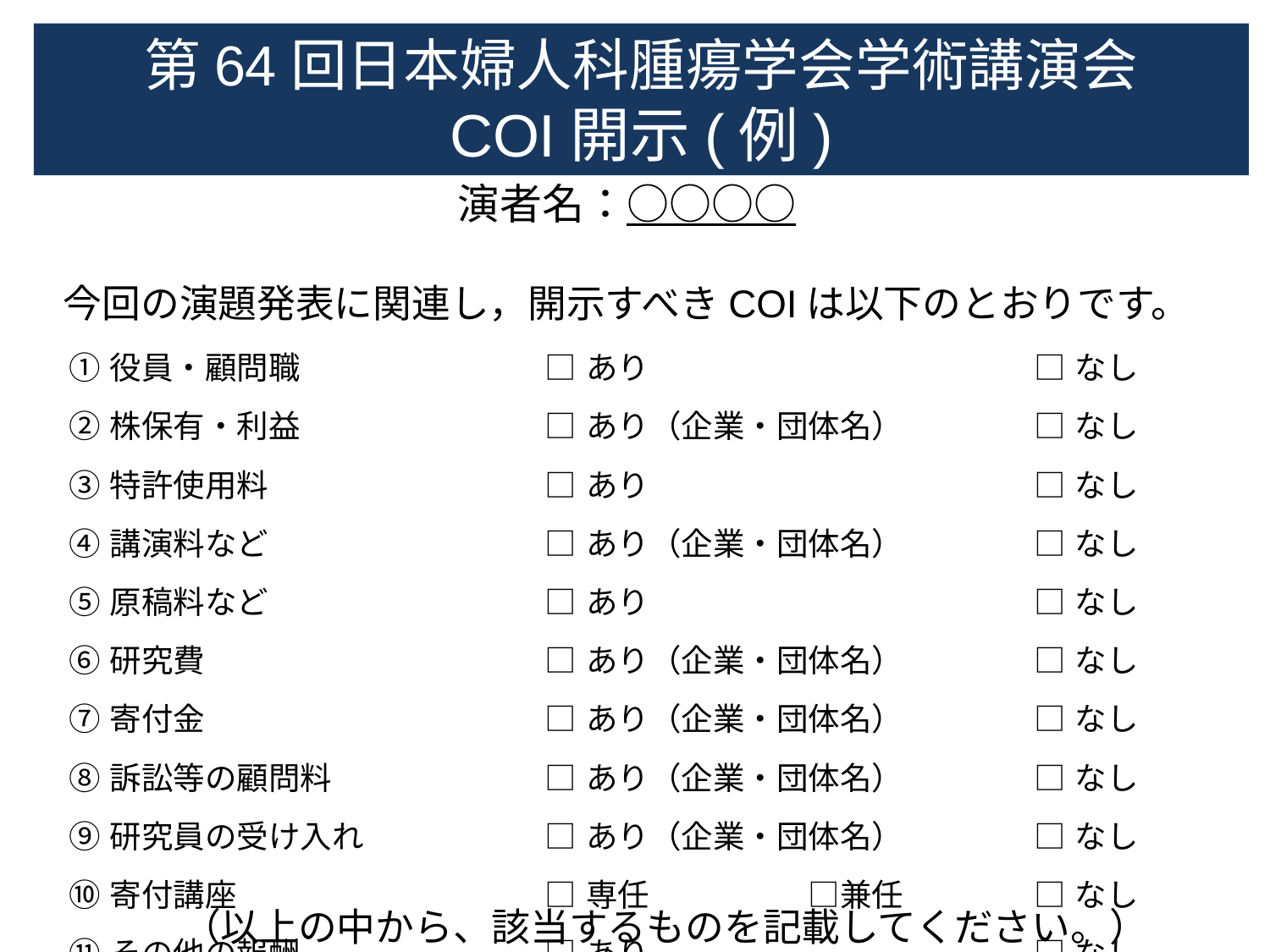

第64回日本婦人科腫瘍学会学術講演会
COI開示(例)
演者名：○○○○

今回の演題発表に関連し，開示すべきCOIは以下のとおりです。
| ①役員・顧問職 | □あり | □なし |
| --- | --- | --- |
| ②株保有・利益 | □あり（企業・団体名） | □なし |
| ③特許使用料 | □あり | □なし |
| ④講演料など | □あり（企業・団体名） | □なし |
| ⑤原稿料など | □あり | □なし |
| ⑥研究費 | □あり（企業・団体名） | □なし |
| ⑦寄付金 | □あり（企業・団体名） | □なし |
| ⑧訴訟等の顧問料 | □あり（企業・団体名） | □なし |
| ⑨研究員の受け入れ | □あり（企業・団体名） | □なし |
| ⑩寄付講座 | □専任　　　　　□兼任 | □なし |
| ⑪その他の報酬 | □あり | □なし |
（以上の中から、該当するものを記載してください。）